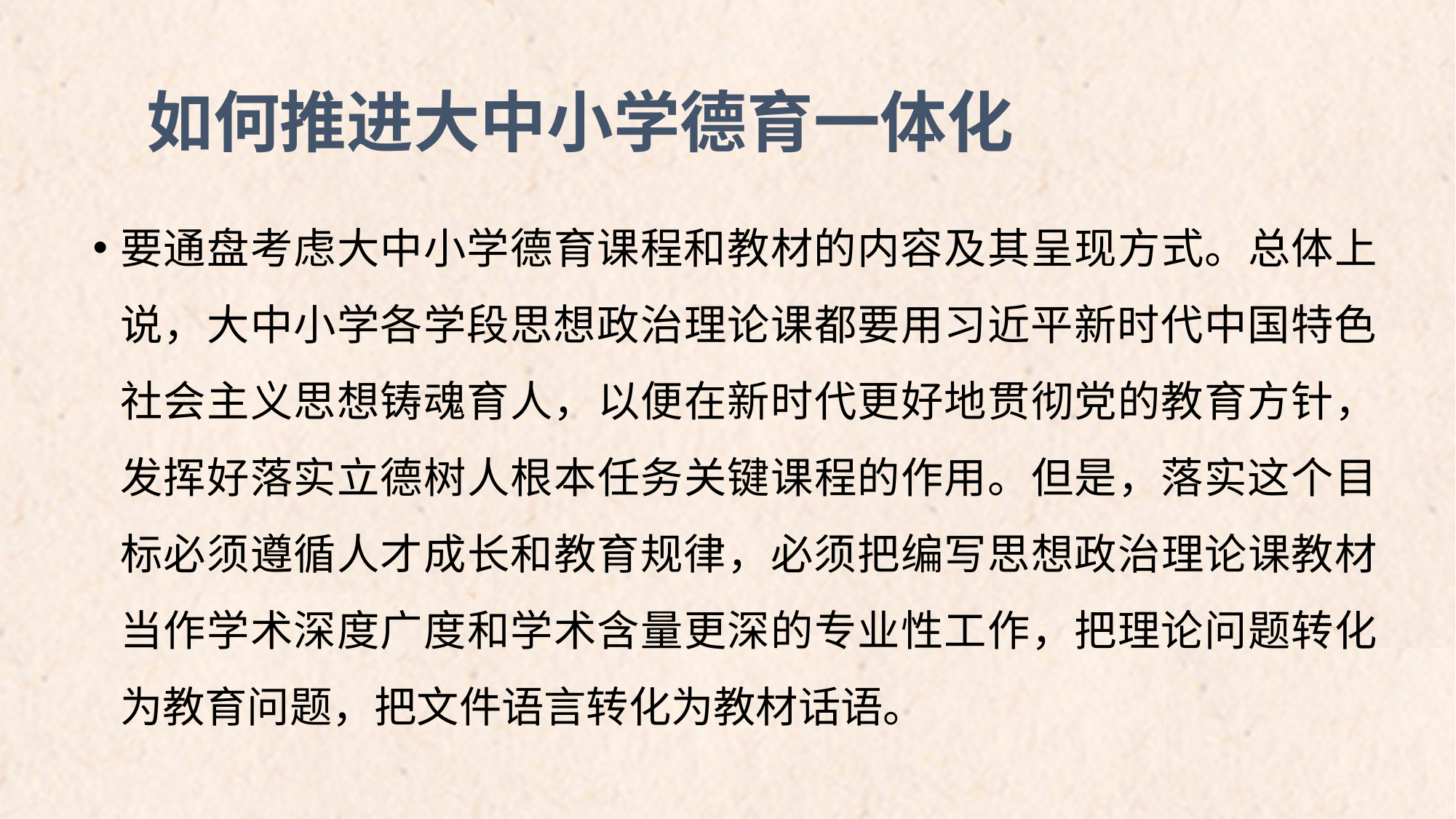

# 如何推进大中小学德育一体化
要通盘考虑大中小学德育课程和教材的内容及其呈现方式。总体上说，大中小学各学段思想政治理论课都要用习近平新时代中国特色社会主义思想铸魂育人，以便在新时代更好地贯彻党的教育方针，发挥好落实立德树人根本任务关键课程的作用。但是，落实这个目标必须遵循人才成长和教育规律，必须把编写思想政治理论课教材当作学术深度广度和学术含量更深的专业性工作，把理论问题转化为教育问题，把文件语言转化为教材话语。